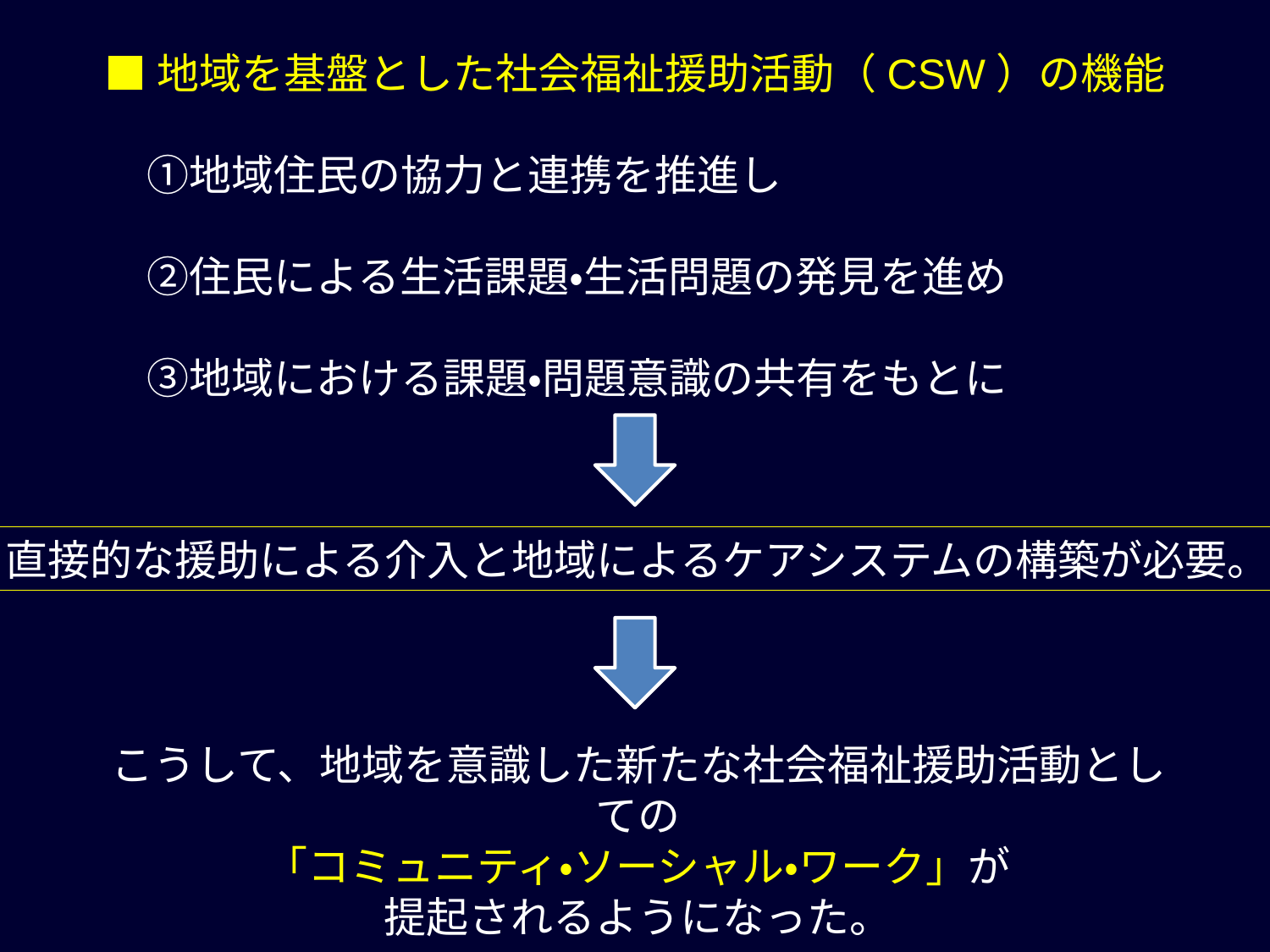

■地域を基盤とした社会福祉援助活動（CSW）の機能

　①地域住民の協力と連携を推進し

　②住民による生活課題・生活問題の発見を進め

　③地域における課題・問題意識の共有をもとに

直接的な援助による介入と地域によるケアシステムの構築が必要。

こうして、地域を意識した新たな社会福祉援助活動としての
「コミュニティ・ソーシャル・ワーク」が
提起されるようになった。